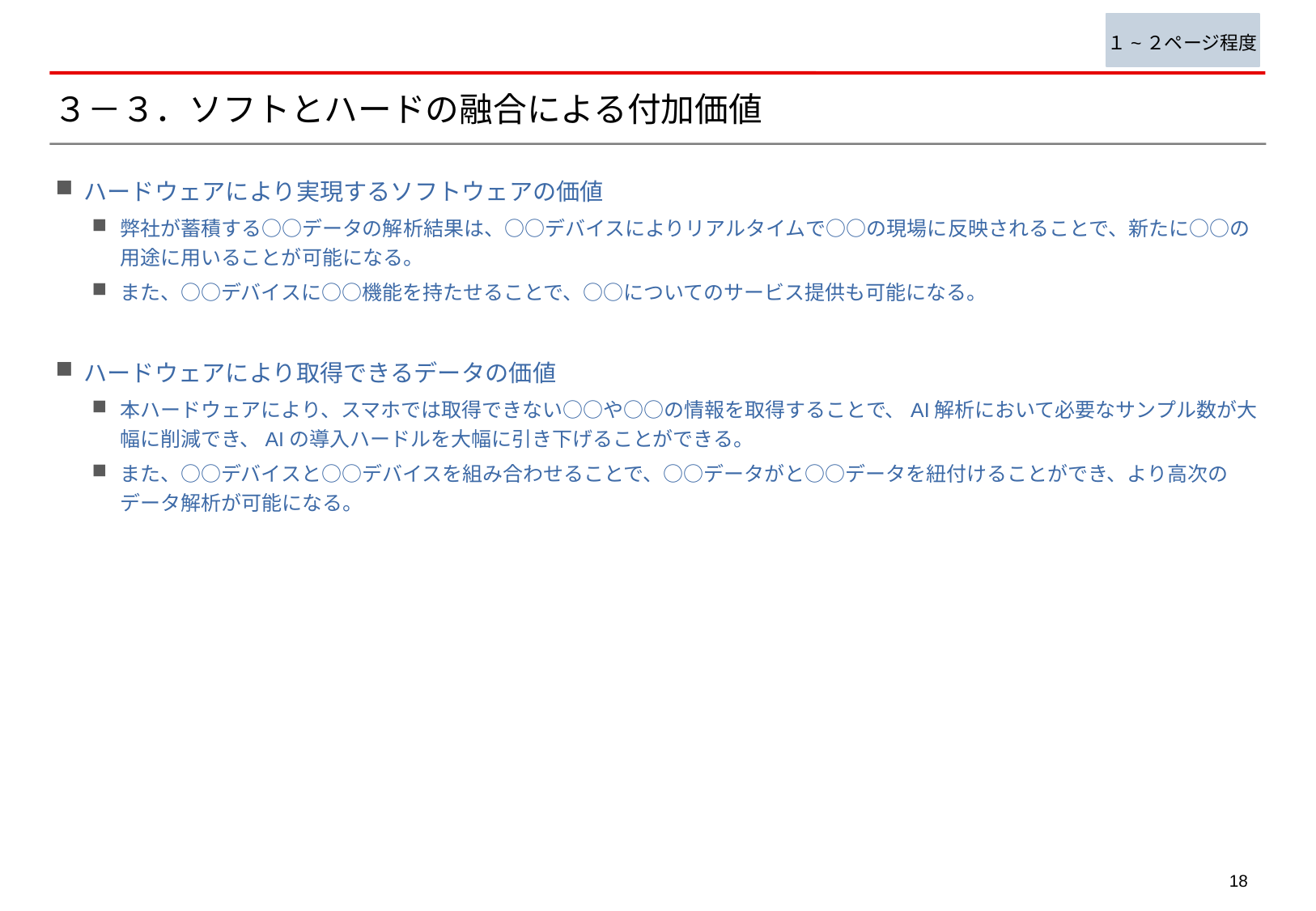

１~２ページ程度
# ３－３．ソフトとハードの融合による付加価値
ハードウェアにより実現するソフトウェアの価値
弊社が蓄積する○○データの解析結果は、○○デバイスによりリアルタイムで○○の現場に反映されることで、新たに○○の用途に用いることが可能になる。
また、○○デバイスに○○機能を持たせることで、○○についてのサービス提供も可能になる。

ハードウェアにより取得できるデータの価値
本ハードウェアにより、スマホでは取得できない○○や○○の情報を取得することで、AI解析において必要なサンプル数が大幅に削減でき、AIの導入ハードルを大幅に引き下げることができる。
また、○○デバイスと○○デバイスを組み合わせることで、○○データがと○○データを紐付けることができ、より高次のデータ解析が可能になる。